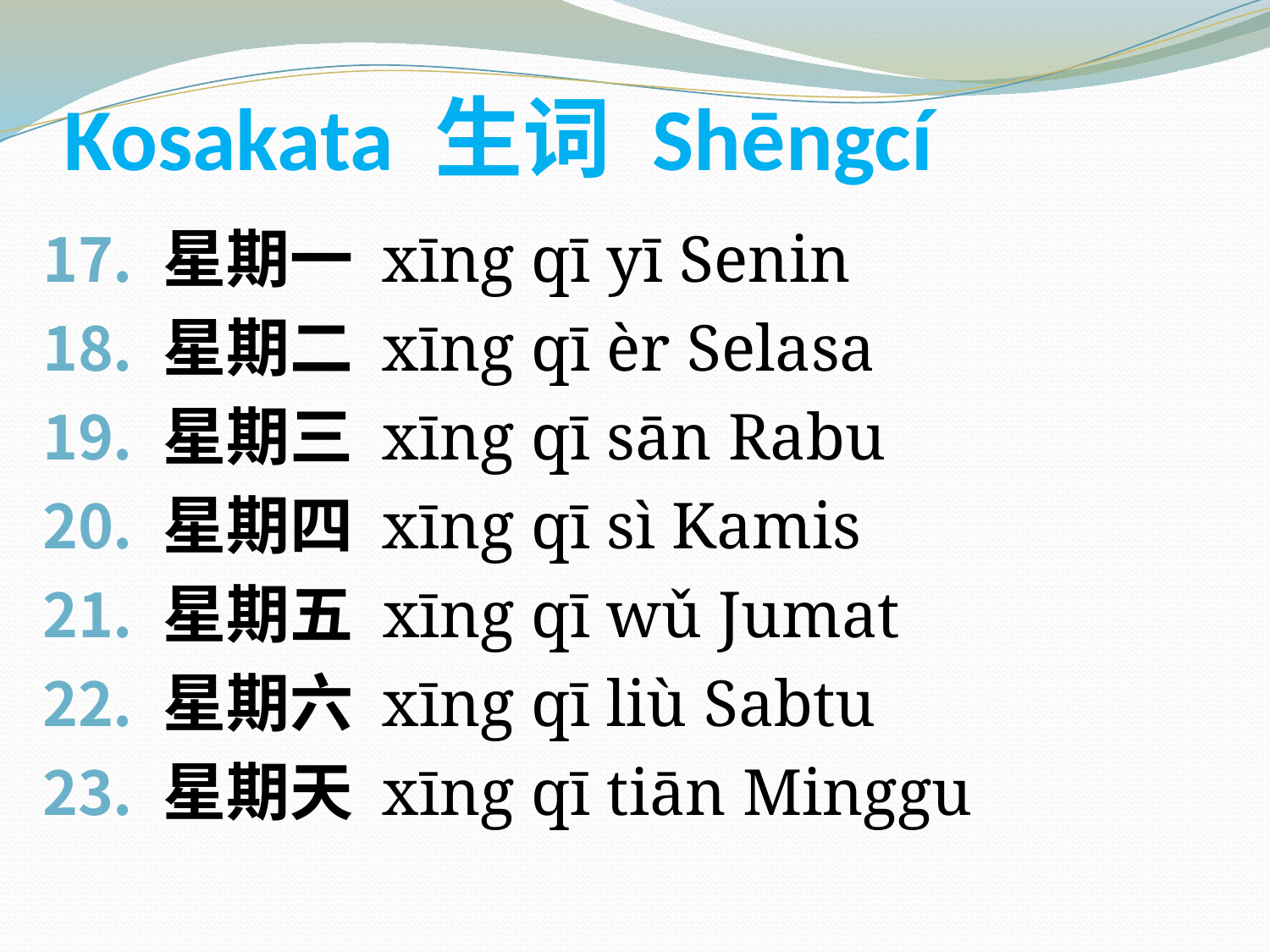

# Kosakata 生词 Shēngcí
 星期一 xīng qī yī Senin
 星期二 xīng qī èr Selasa
 星期三 xīng qī sān Rabu
 星期四 xīng qī sì Kamis
 星期五 xīng qī wǔ Jumat
 星期六 xīng qī liù Sabtu
 星期天 xīng qī tiān Minggu